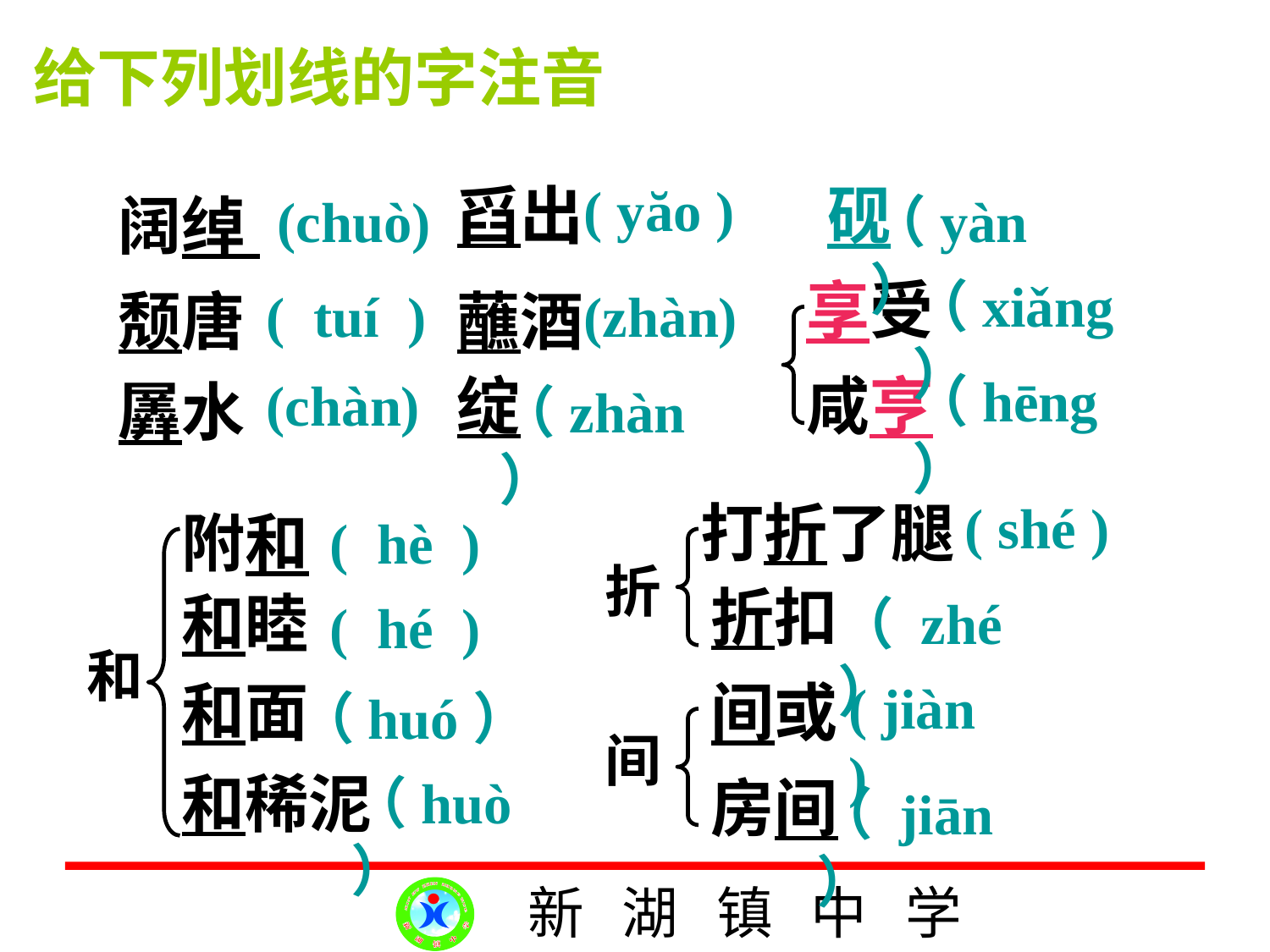

给下列划线的字注音
舀出
( yăo )
砚
阔绰
(chuò)
（yàn）
享受
（xiǎng）
颓唐
(  tuí  )
蘸酒
(zhàn)

绽
咸亨
（hēng）
(chàn)
羼水
（zhàn）
打折了腿
( shé )
附和
(  hè  )

折
折扣
和睦
（ zhé ）
(  hé  )
和
和面
间或
( jiàn )
（huó）

间
和稀泥
（huò）
房间
（ jiān ）